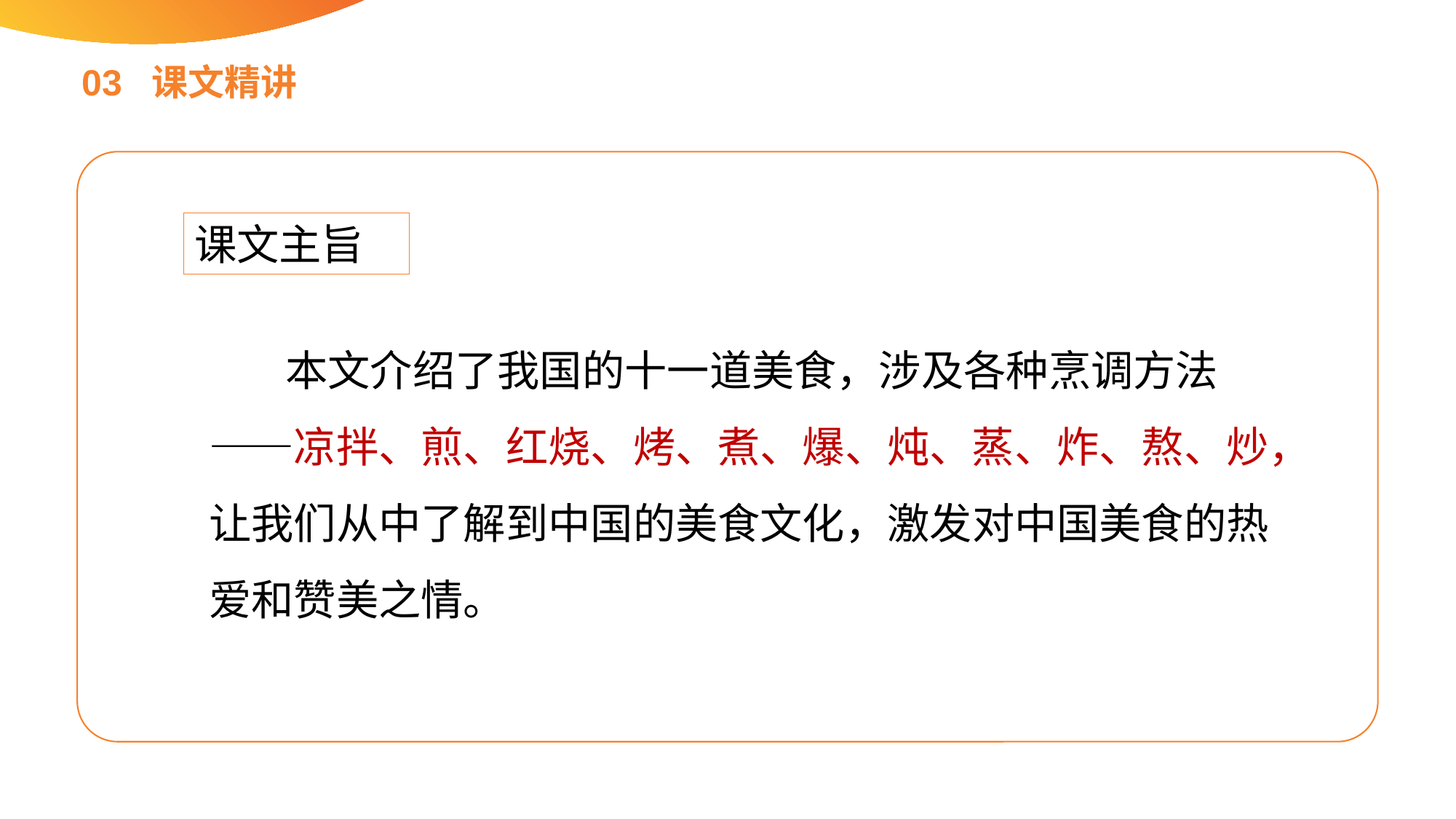

03  课文精讲
课文主旨
       本文介绍了我国的十一道美食，涉及各种烹调方法——凉拌、煎、红烧、烤、煮、爆、炖、蒸、炸、熬、炒，让我们从中了解到中国的美食文化，激发对中国美食的热爱和赞美之情。